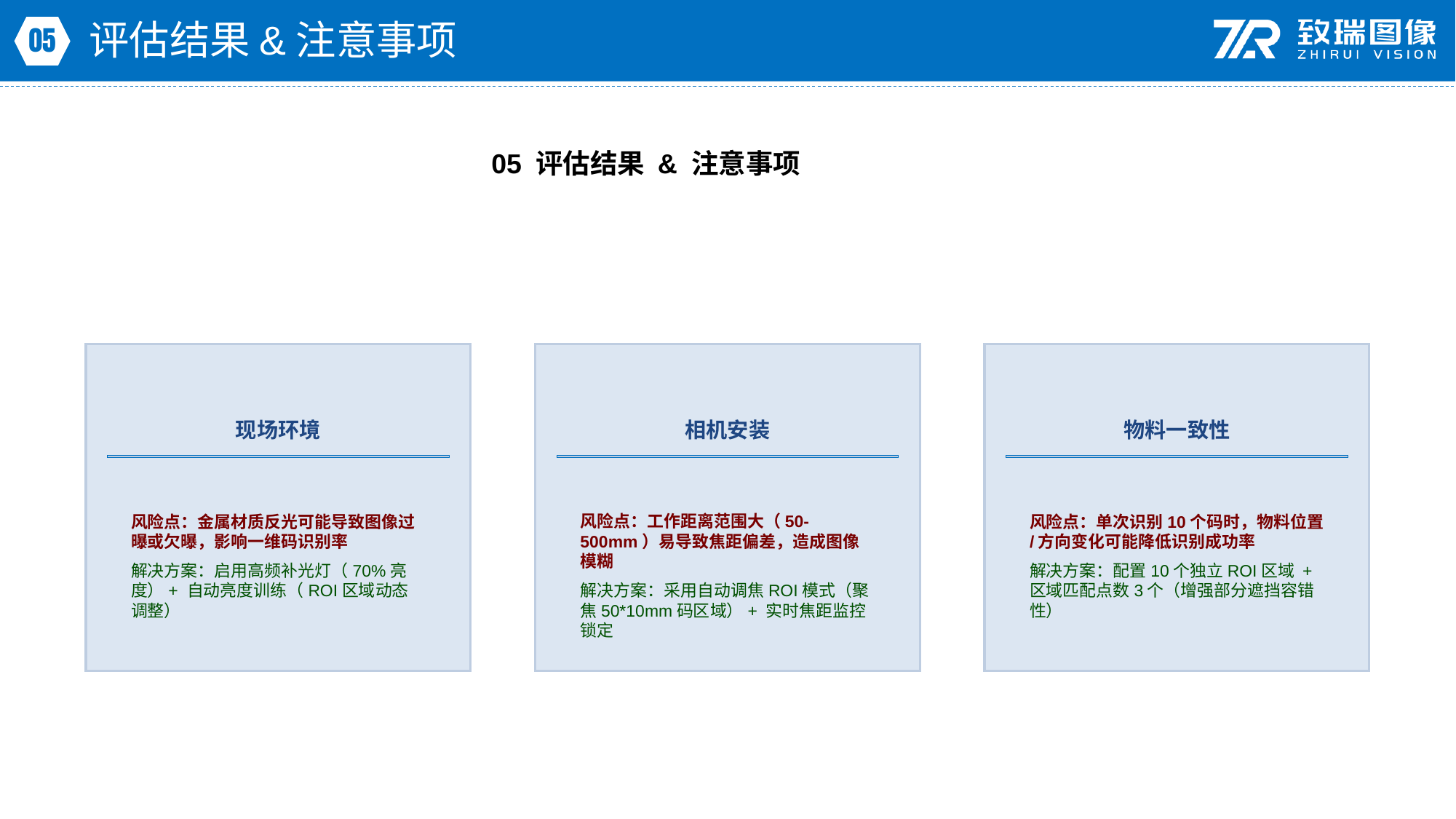

评估结果&注意事项
05

05 评估结果 & 注意事项

现场环境

相机安装

物料一致性

风险点：金属材质反光可能导致图像过曝或欠曝，影响一维码识别率
解决方案：启用高频补光灯（70%亮度）+ 自动亮度训练（ROI区域动态调整）

风险点：工作距离范围大（50-500mm）易导致焦距偏差，造成图像模糊
解决方案：采用自动调焦ROI模式（聚焦50*10mm码区域）+ 实时焦距监控锁定

风险点：单次识别10个码时，物料位置/方向变化可能降低识别成功率
解决方案：配置10个独立ROI区域 + 区域匹配点数3个（增强部分遮挡容错性）